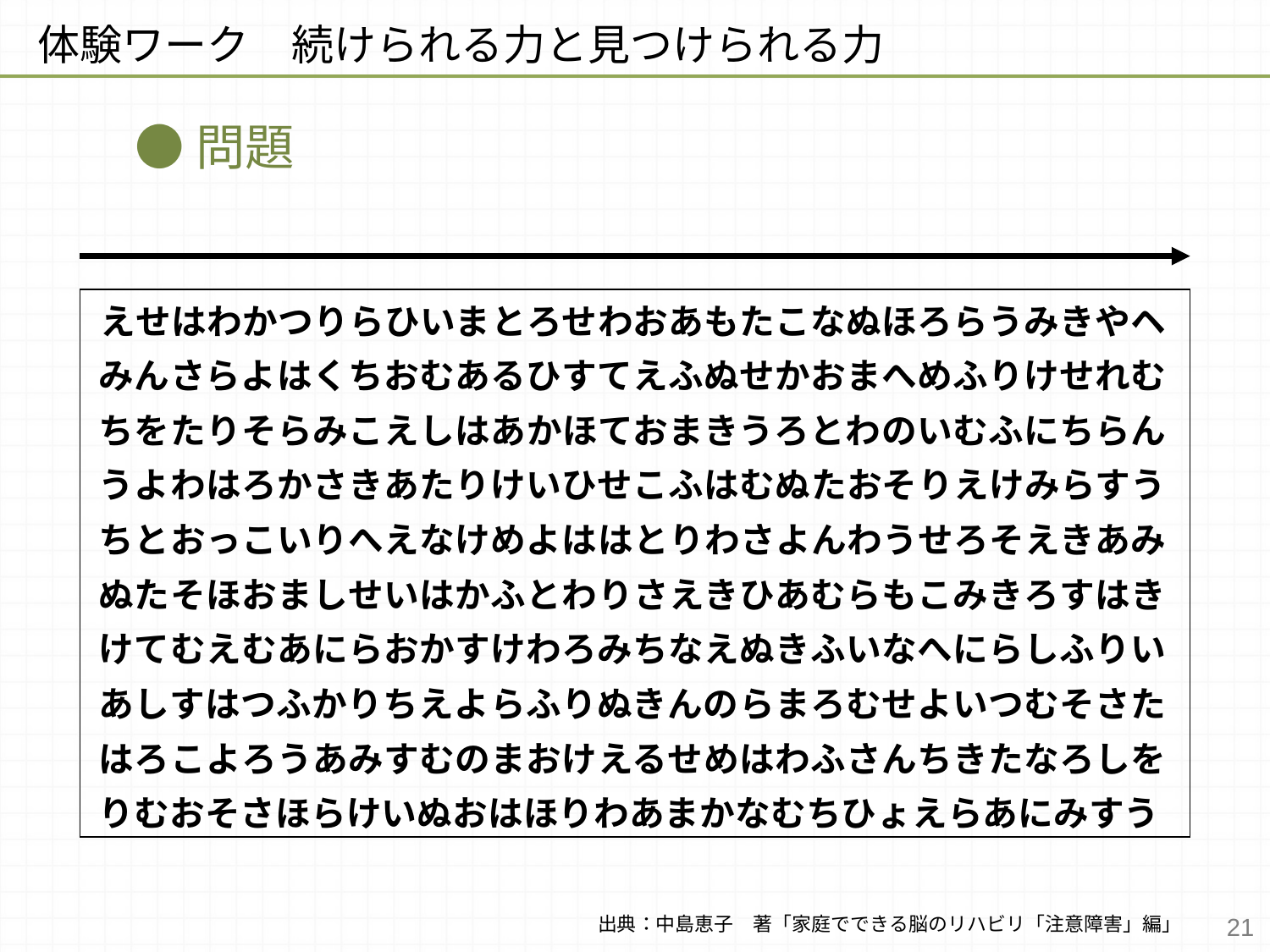

体験ワーク　続けられる力と見つけられる力
●問題
| えせはわかつりらひいまとろせわおあもたこなぬほろらうみきやヘみんさらよはくちおむあるひすてえふぬせかおまへめふりけせれむちをたりそらみこえしはあかほておまきうろとわのいむふにちらんうよわはろかさきあたりけいひせこふはむぬたおそりえけみらすうちとおっこいりへえなけめよははとりわさよんわうせろそえきあみぬたそほおましせいはかふとわりさえきひあむらもこみきろすはきけてむえむあにらおかすけわろみちなえぬきふいなへにらしふりいあしすはつふかりちえよらふりぬきんのらまろむせよいつむそさたはろこよろうあみすむのまおけえるせめはわふさんちきたなろしをりむおそさほらけいぬおはほりわあまかなむちひょえらあにみすう |
| --- |
21
出典：中島恵子　著「家庭でできる脳のリハビリ「注意障害」編」